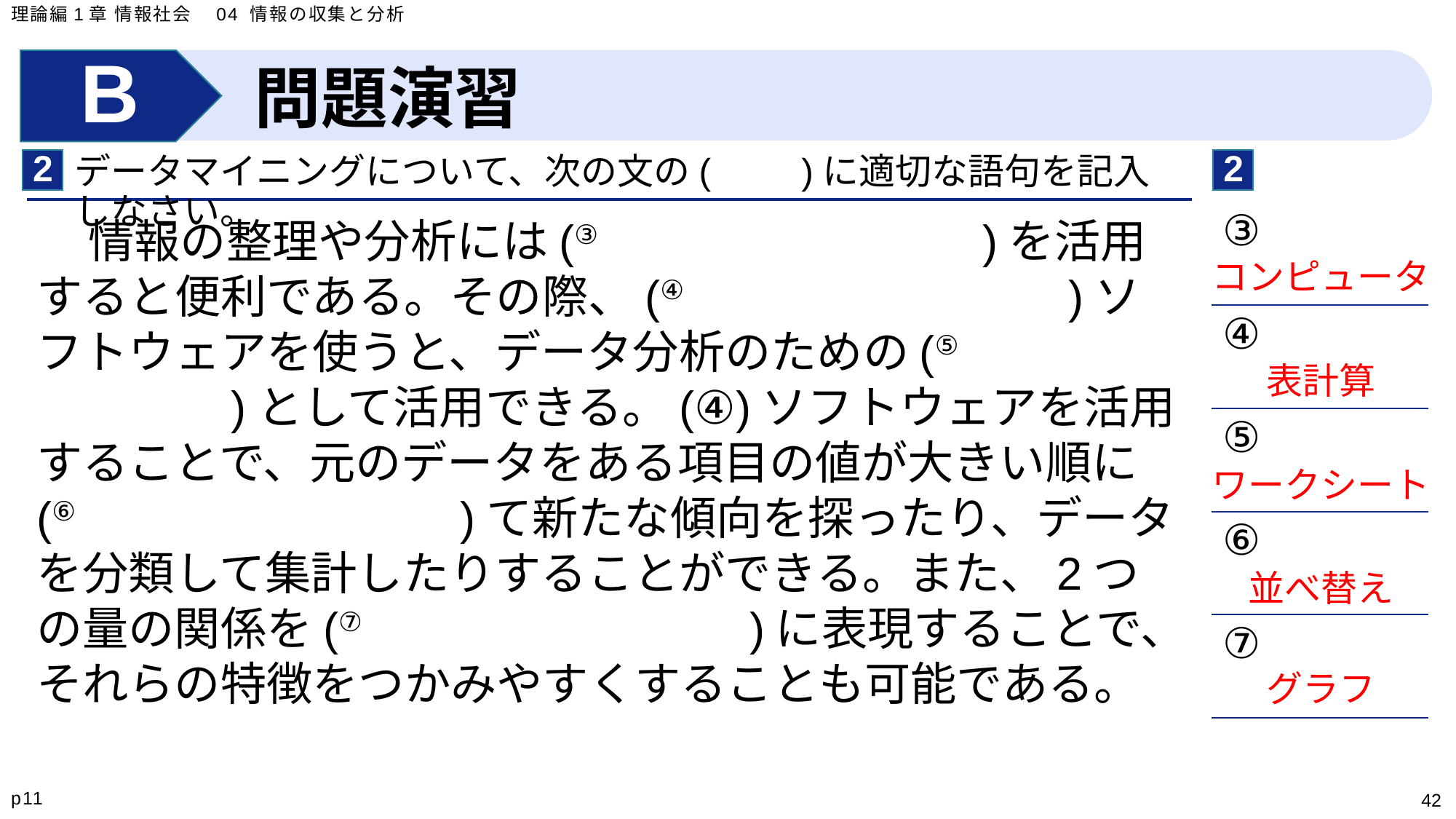

理論編1章 情報社会　04 情報の収集と分析
問題演習
2
2
データマイニングについて、次の文の(　　)に適切な語句を記入しなさい。
| ③ |
| --- |
| ④ |
| ⑤ |
| ⑥ |
| ⑦ |
情報の整理や分析には(③　　　　　　　　)を活用すると便利である。その際、(④　　　　　　　　)ソフトウェアを使うと、データ分析のための(⑤　　　　　　　　)として活用できる。(④)ソフトウェアを活用することで、元のデータをある項目の値が大きい順に(⑥　　　　　　　　)て新たな傾向を探ったり、データを分類して集計したりすることができる。また、2つの量の関係を(⑦　　　　　　　　)に表現することで、それらの特徴をつかみやすくすることも可能である。
コンピュータ
表計算
ワークシート
並べ替え
グラフ
p11
42